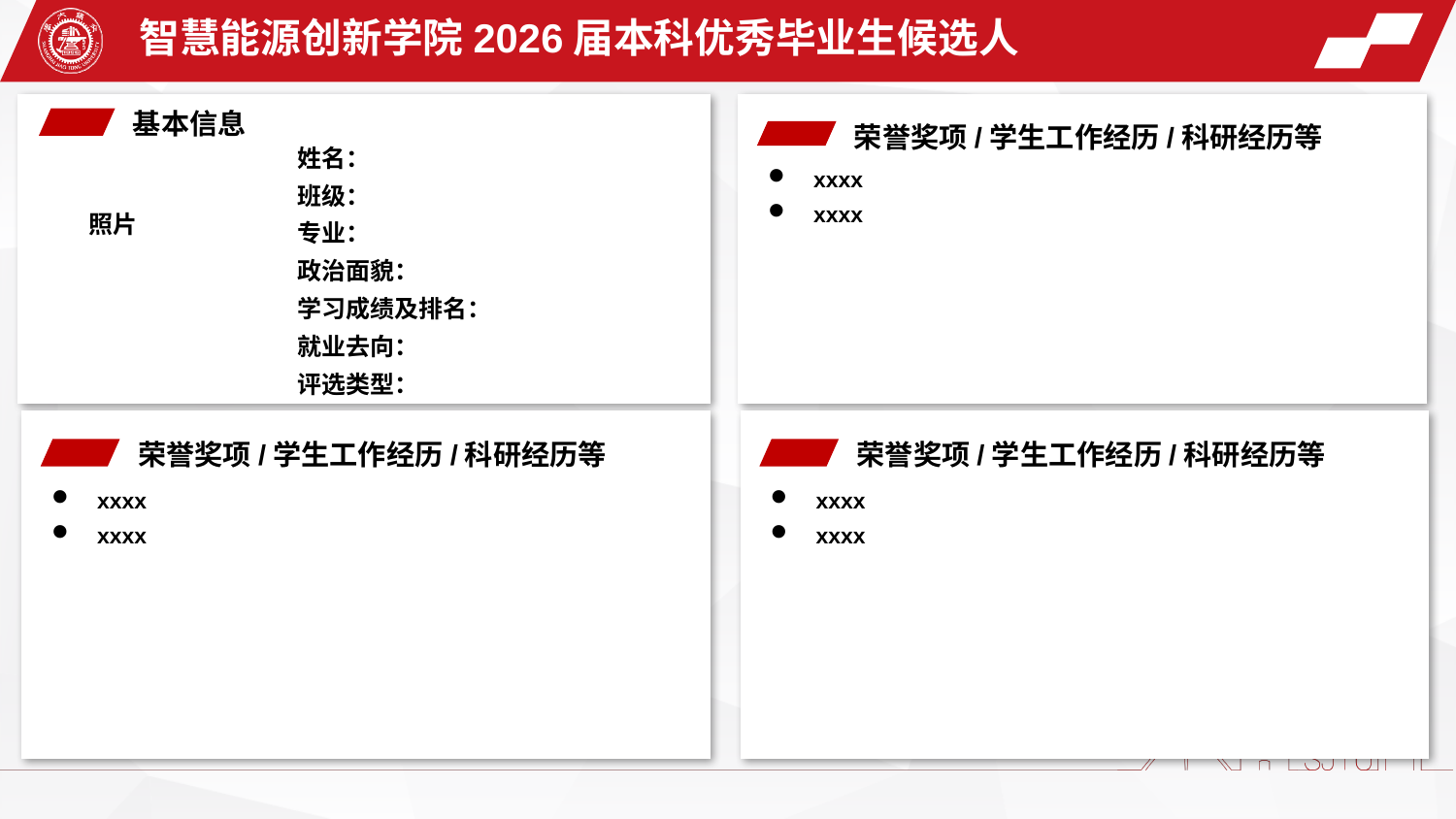

智慧能源创新学院2026届本科优秀毕业生候选人

基本信息

姓名：
班级：
专业：
政治面貌：
学习成绩及排名：
就业去向：
评选类型：

荣誉奖项/学生工作经历/科研经历等

xxxx
xxxx
照片

荣誉奖项/学生工作经历/科研经历等

xxxx
xxxx
荣誉奖项/学生工作经历/科研经历等

xxxx
xxxx